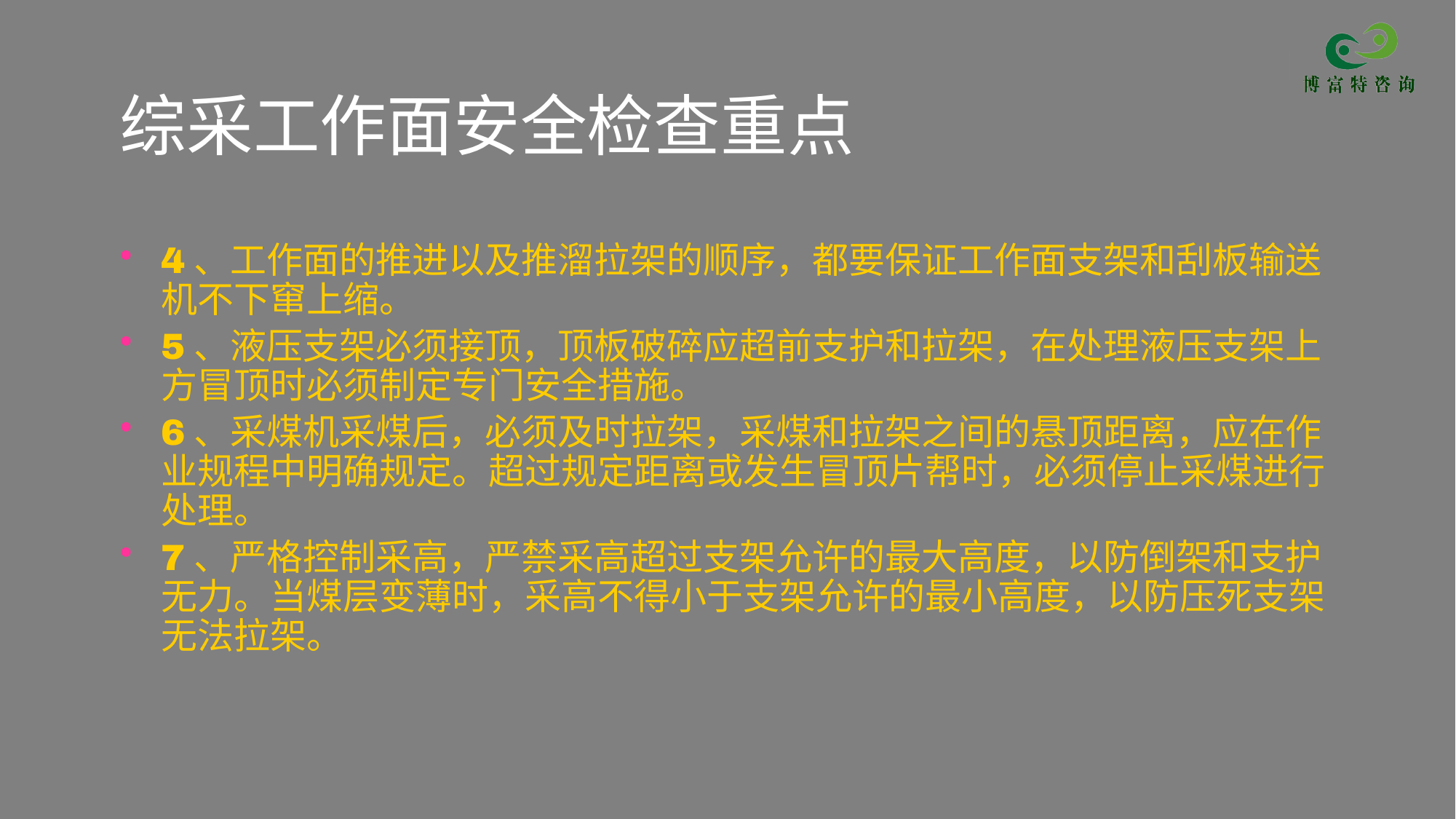

# 综采工作面安全检查重点
4、工作面的推进以及推溜拉架的顺序，都要保证工作面支架和刮板输送机不下窜上缩。
5、液压支架必须接顶，顶板破碎应超前支护和拉架，在处理液压支架上方冒顶时必须制定专门安全措施。
6、采煤机采煤后，必须及时拉架，采煤和拉架之间的悬顶距离，应在作业规程中明确规定。超过规定距离或发生冒顶片帮时，必须停止采煤进行处理。
7、严格控制采高，严禁采高超过支架允许的最大高度，以防倒架和支护无力。当煤层变薄时，采高不得小于支架允许的最小高度，以防压死支架无法拉架。